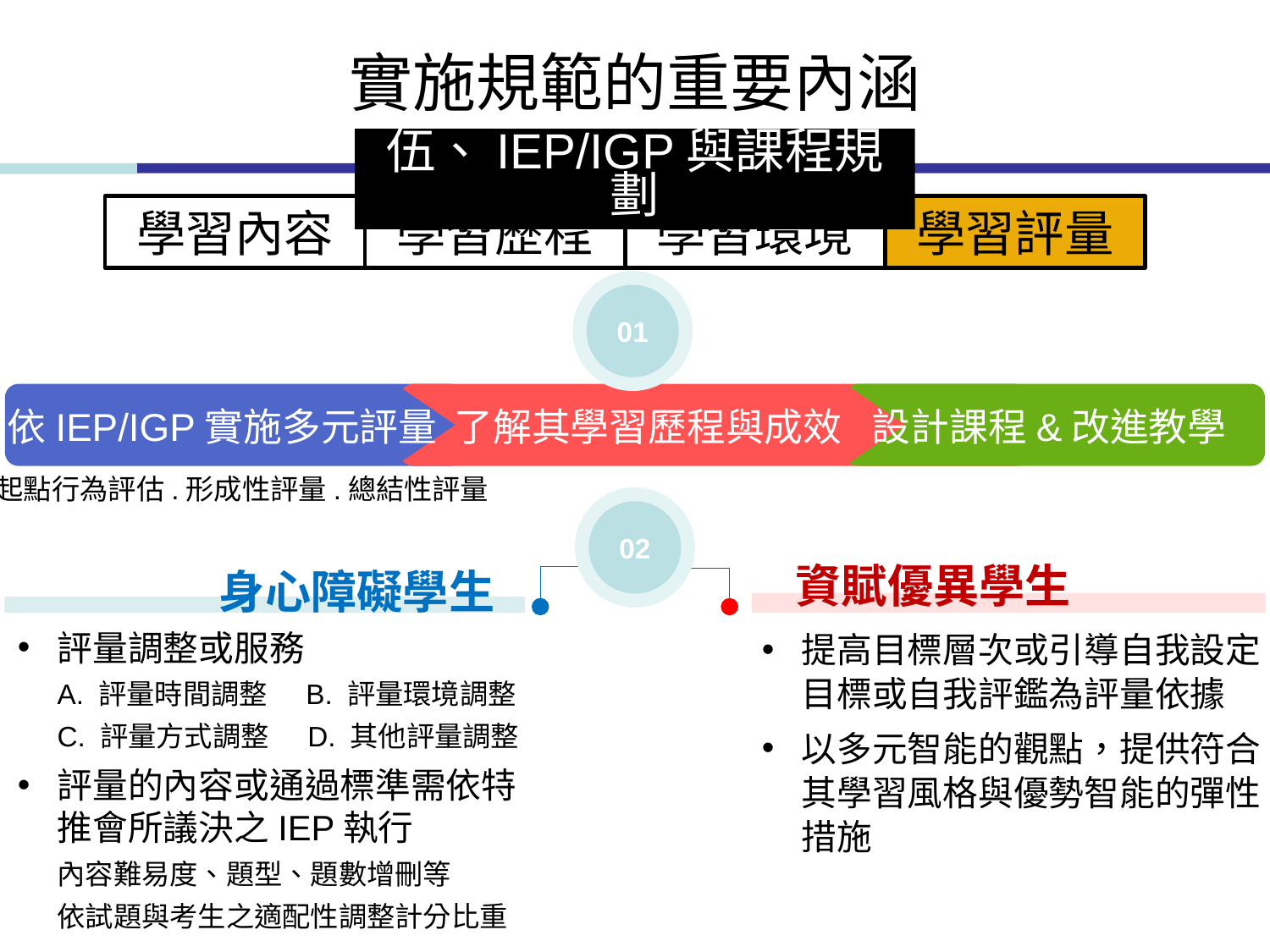

實施規範的重要內涵
伍、IEP/IGP與課程規劃

學習內容
學習歷程
學習環境
學習評量

01

依IEP/IGP實施多元評量  了解其學習歷程與成效    設計課程&改進教學
起點行為評估.形成性評量.總結性評量

02
  身心障礙學生
資賦優異學生

評量調整或服務
A. 評量時間調整     B. 評量環境調整
C. 評量方式調整     D. 其他評量調整
評量的內容或通過標準需依特推會所議決之IEP執行
內容難易度、題型、題數增刪等
依試題與考生之適配性調整計分比重
提高目標層次或引導自我設定目標或自我評鑑為評量依據
以多元智能的觀點，提供符合其學習風格與優勢智能的彈性措施